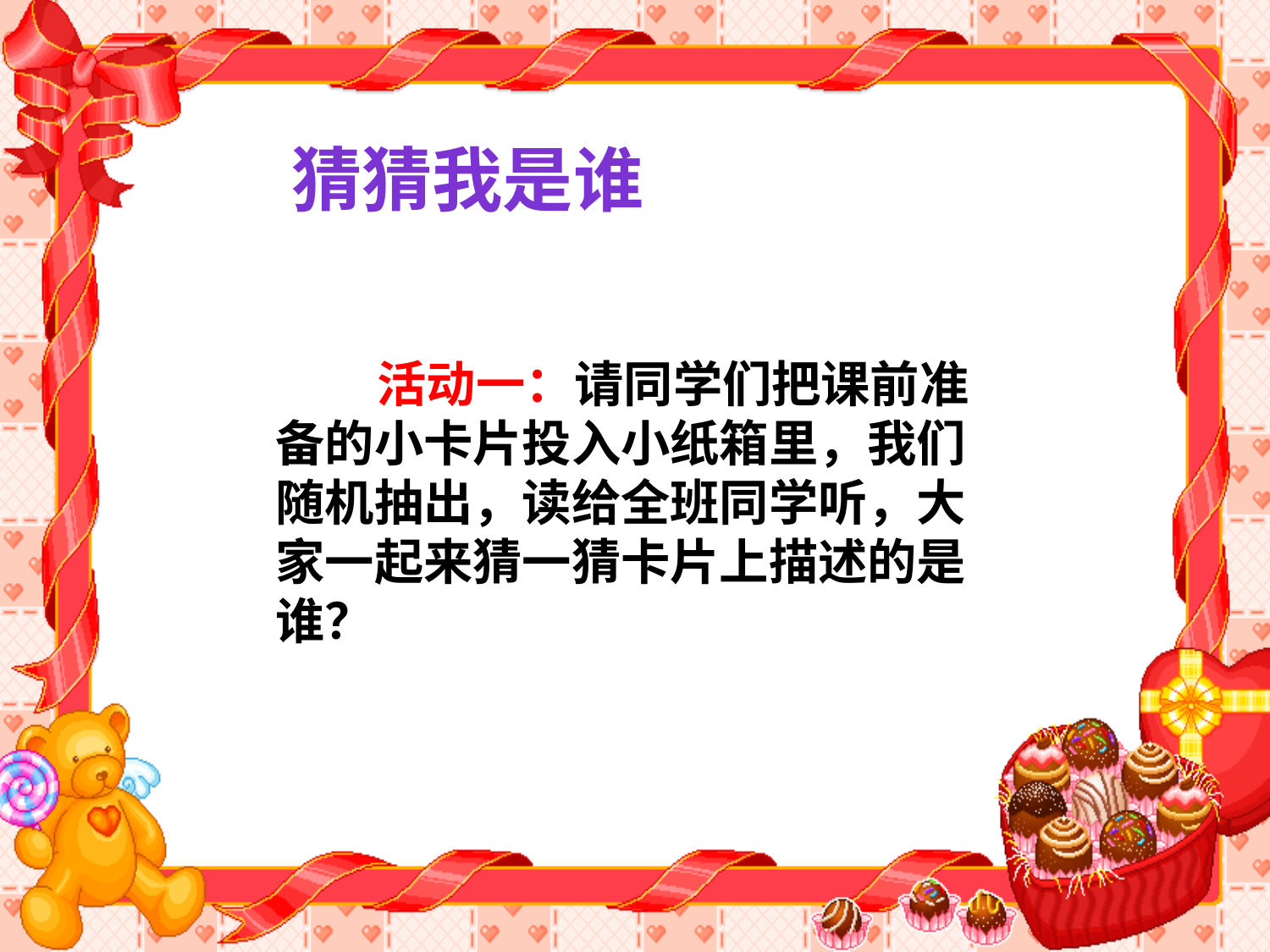

猜猜我是谁
        活动一：请同学们把课前准备的小卡片投入小纸箱里，我们随机抽出，读给全班同学听，大家一起来猜一猜卡片上描述的是谁？